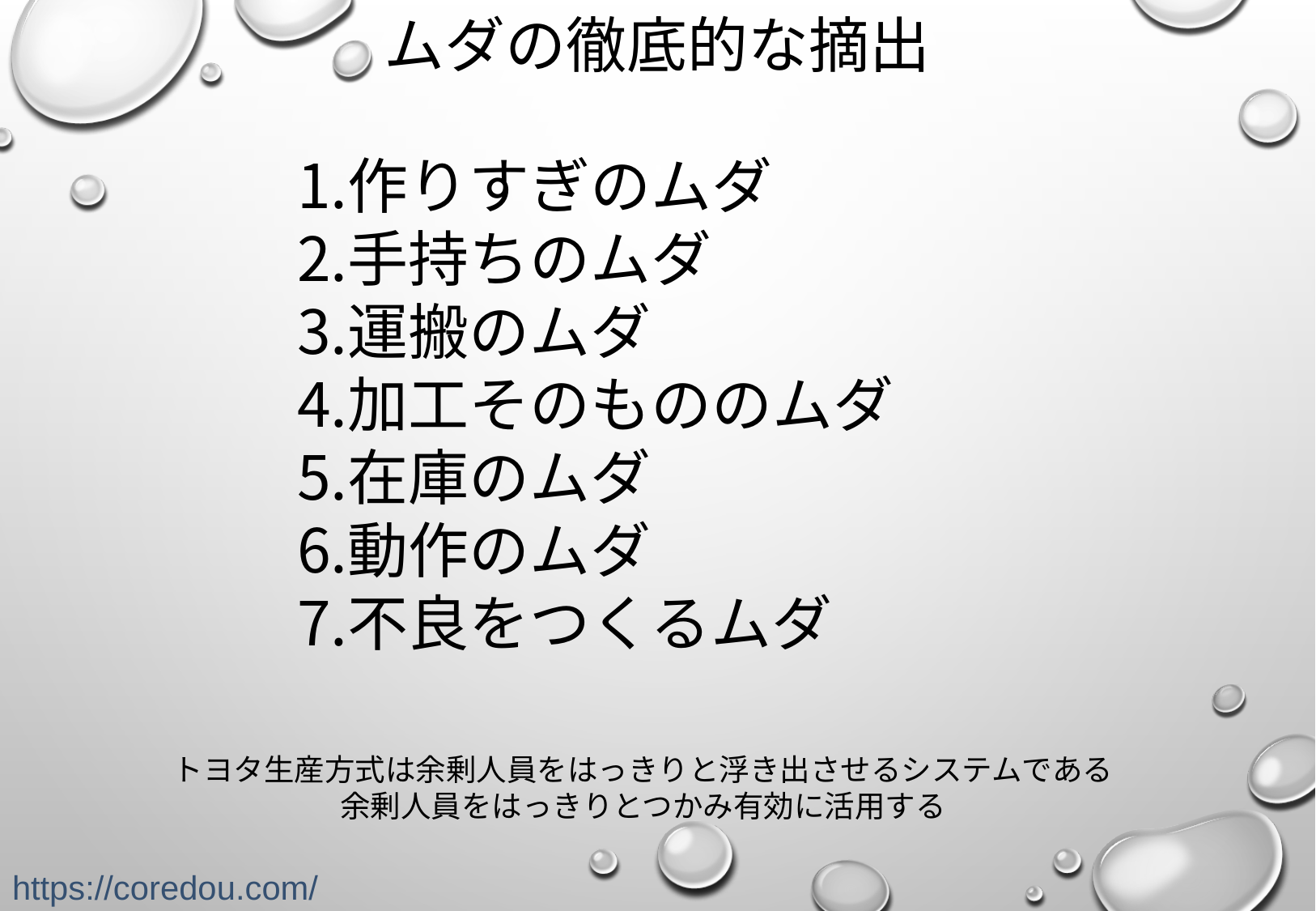

# ムダの徹底的な摘出
作りすぎのムダ
手持ちのムダ
運搬のムダ
加工そのもののムダ
在庫のムダ
動作のムダ
不良をつくるムダ
トヨタ生産方式は余剰人員をはっきりと浮き出させるシステムである
余剰人員をはっきりとつかみ有効に活用する
https://coredou.com/